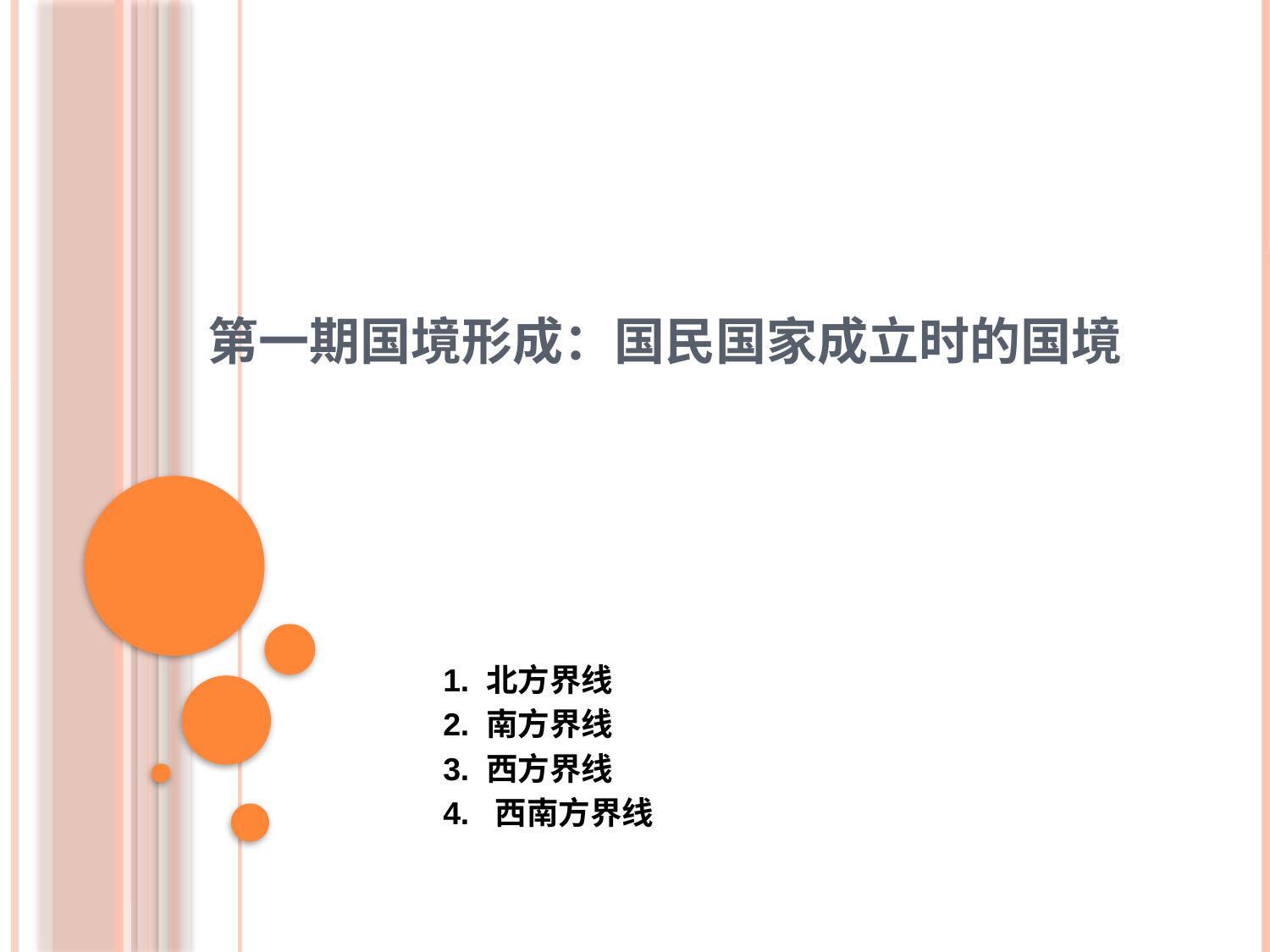

第一期国境形成：国民国家成立时的国境

  1. 北方界线
  2. 南方界线
  3. 西方界线
  4.  西南方界线